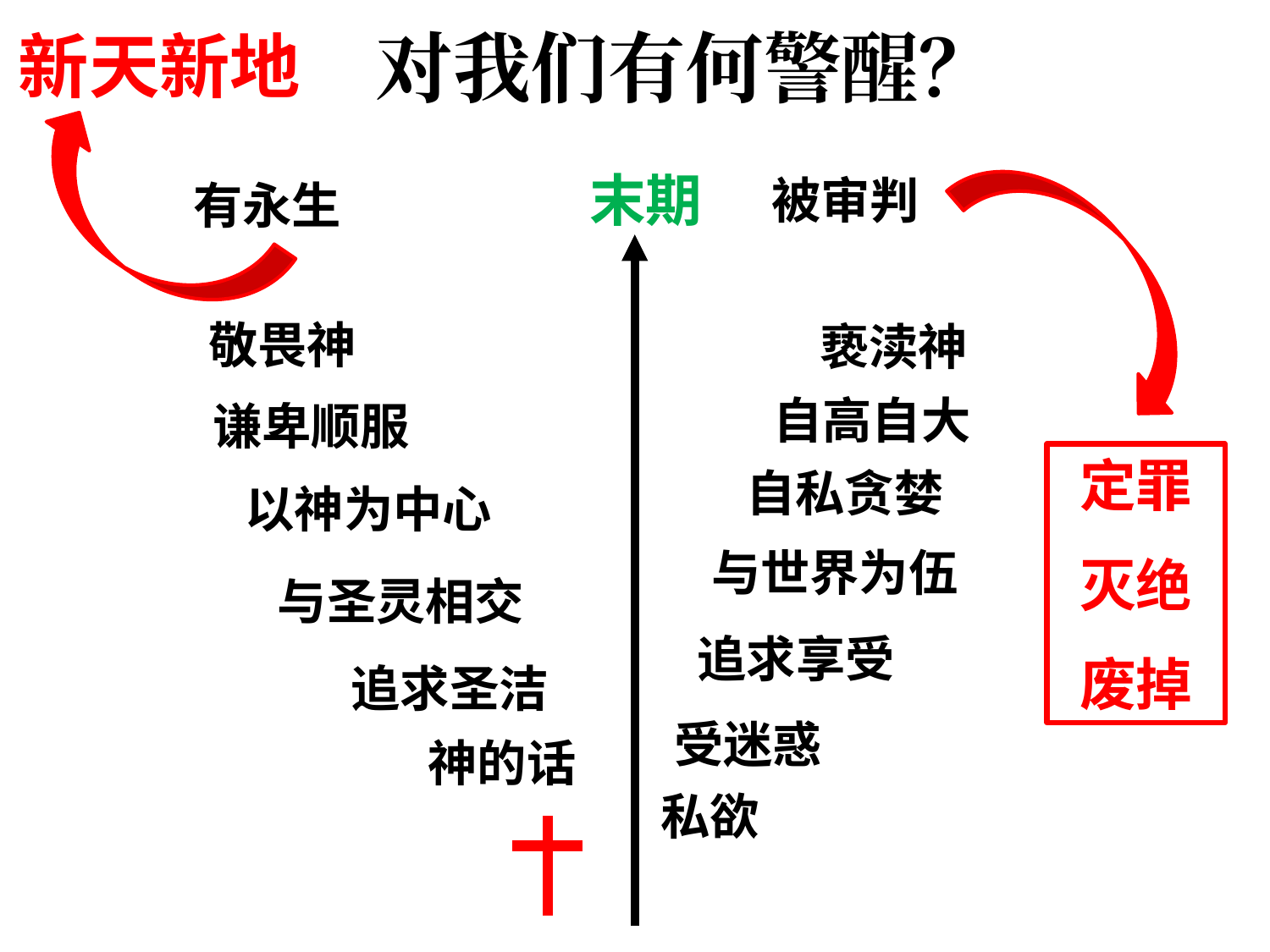

# 对我们有何警醒？
新天新地

定罪
灭绝
废掉
末期
被审判
有永生
敬畏神
谦卑顺服
以神为中心
与圣灵相交
追求圣洁
神的话
亵渎神
自高自大
自私贪婪
与世界为伍
追求享受
受迷惑
私欲